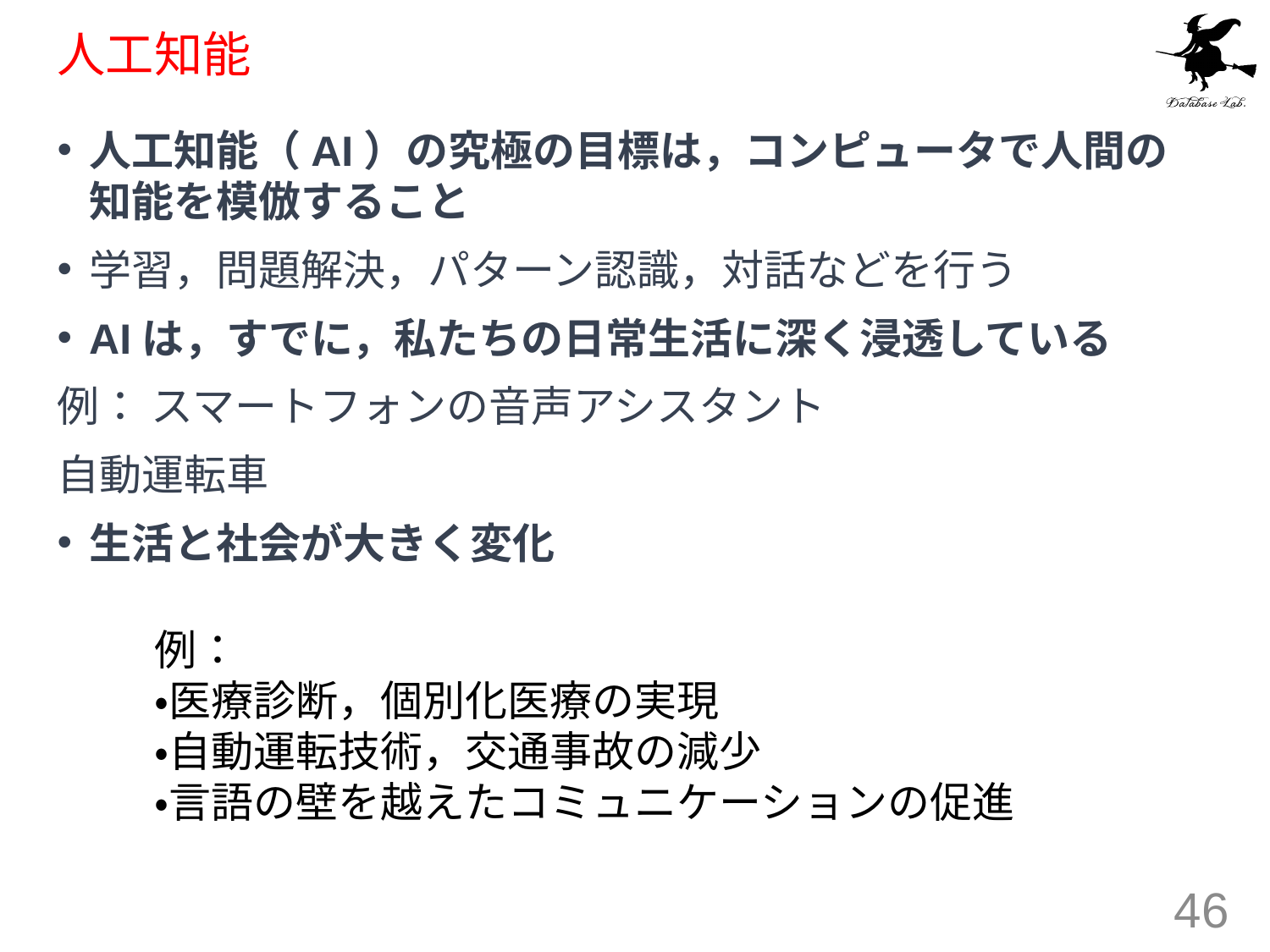

# 人工知能
人工知能（AI）の究極の目標は，コンピュータで人間の知能を模倣すること
学習，問題解決，パターン認識，対話などを行う
AIは，すでに，私たちの日常生活に深く浸透している
例： スマートフォンの音声アシスタント
自動運転車
生活と社会が大きく変化
例：
・医療診断，個別化医療の実現
・自動運転技術，交通事故の減少
・言語の壁を越えたコミュニケーションの促進
46